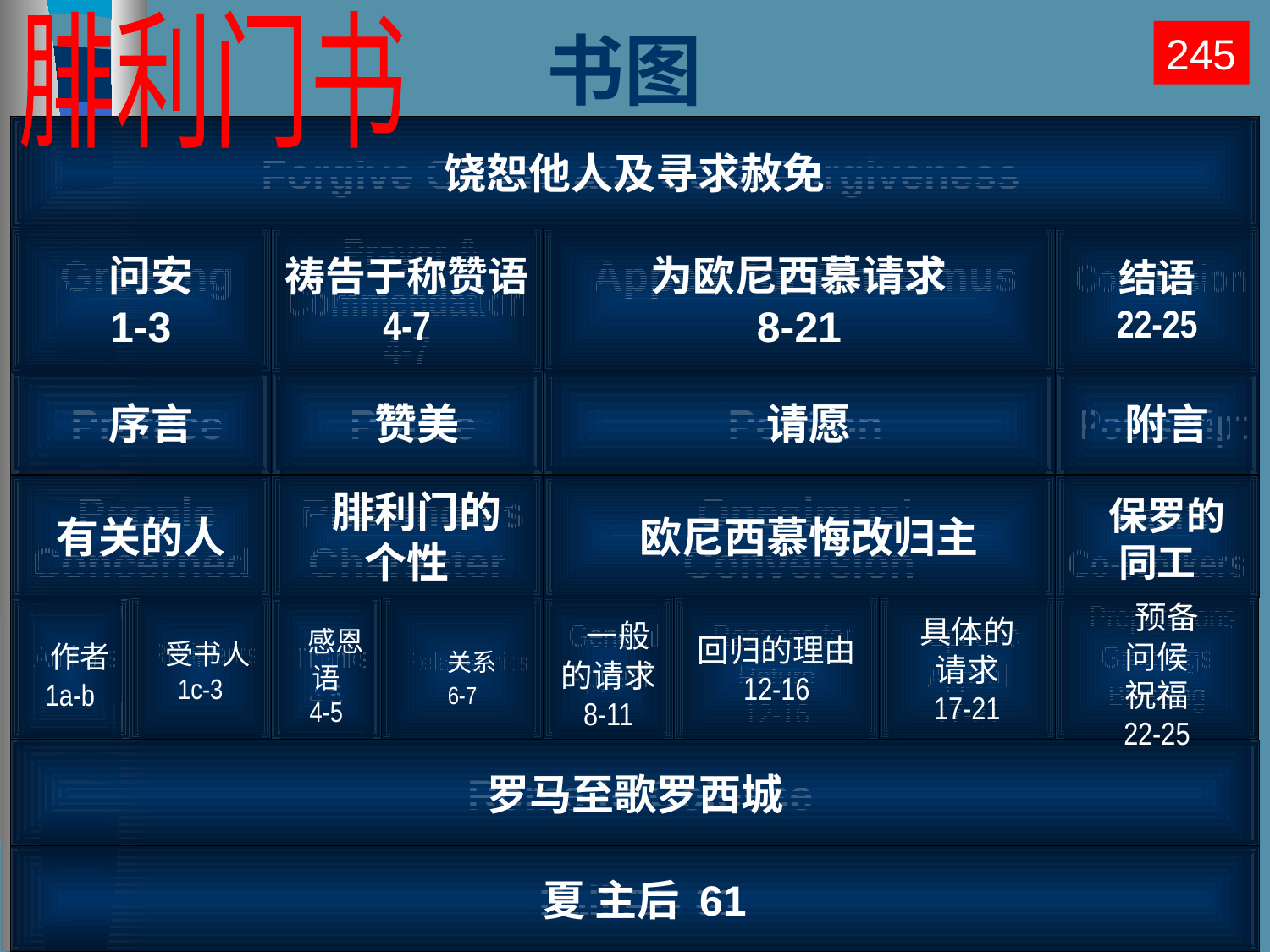

腓利门书
书图
245

 Forgive Others and Seek Forgiveness

 Greeting
1-3

 Prayer & Commendation
4-7

 Appeal for Onesimus
8-21

 Conclusion
22-25

 Preface

 Praise

 Petition

 Postscript

 People
Concerned

 Philemon’s
Character

 Onesimus’
Conversion

 Paul’s
Co-Workers

 Authors
1a-b

 Recipients
1c-3

 Thanks
4-5

 Relationships
6-7

 General Appeal
8-11

 Reasons for Return
12-16

 Specific Appeal
17-21

 Preparations
Greetings
Blessing
22-25

 Rome to Colosse

 Fall AD 61

饶恕他人及寻求赦免

 问安
1-3

祷告于称赞语
4-7

为欧尼西慕请求
8-21

结语
22-25

 序言

 赞美

 请愿

 附言

有关的人

 腓利门的
个性

 欧尼西慕悔改归主

 保罗的
同工

 作者
1a-b

 受书人
1c-3

 感恩语
4-5

 关系
6-7

 一般的请求
8-11

回归的理由
12-16

具体的
请求
17-21

 预备
问候
祝福
22-25

罗马至歌罗西城

 夏 主后 61